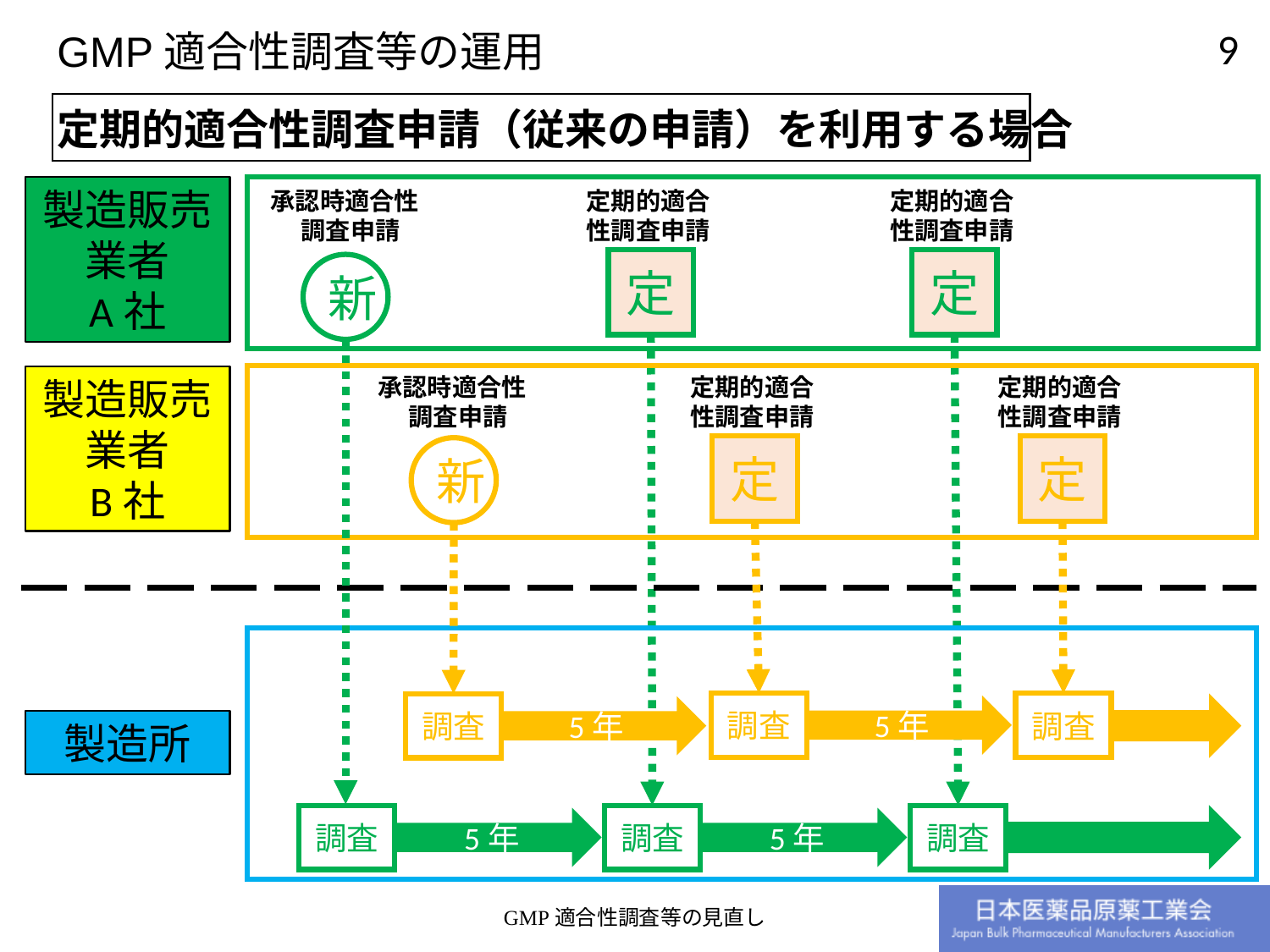

GMP適合性調査等の運用

定期的適合性調査申請（従来の申請）を利用する場合
製造販売
業者
A社

承認時適合性
　 調査申請
新
定期的適合
性調査申請
定
定期的適合
性調査申請
定
製造販売
業者
B社
承認時適合性
　 調査申請
新
定期的適合
性調査申請
定
定期的適合
性調査申請
定

調査
調査
調査
5年
5年

製造所
調査
調査
調査
5年
5年

GMP適合性調査等の見直し